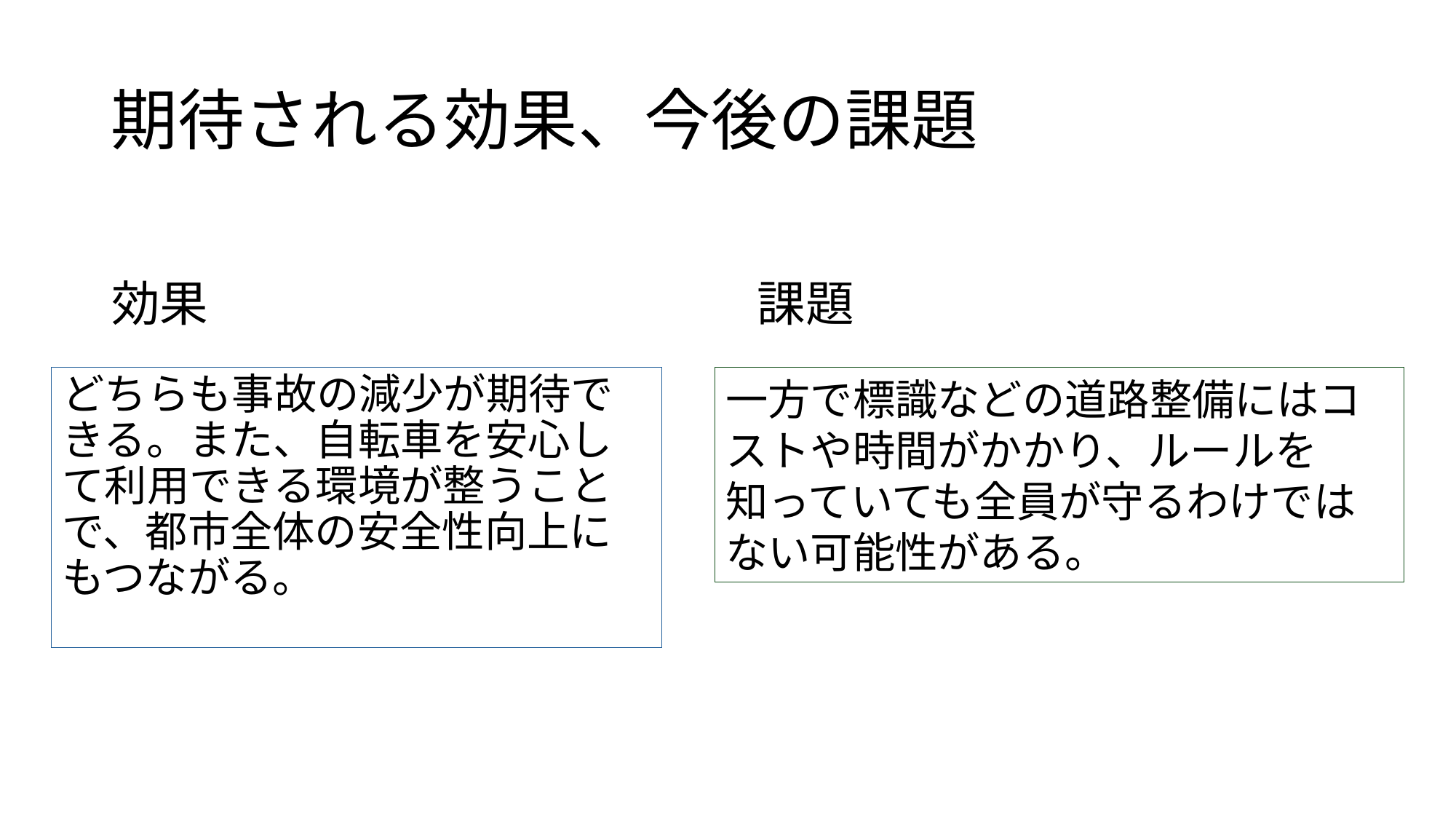

# 期待される効果、今後の課題
効果
課題
一方で標識などの道路整備にはコストや時間がかかり、ルールを知っていても全員が守るわけではない可能性がある。
どちらも事故の減少が期待できる。また、自転車を安心して利用できる環境が整うことで、都市全体の安全性向上にもつながる。